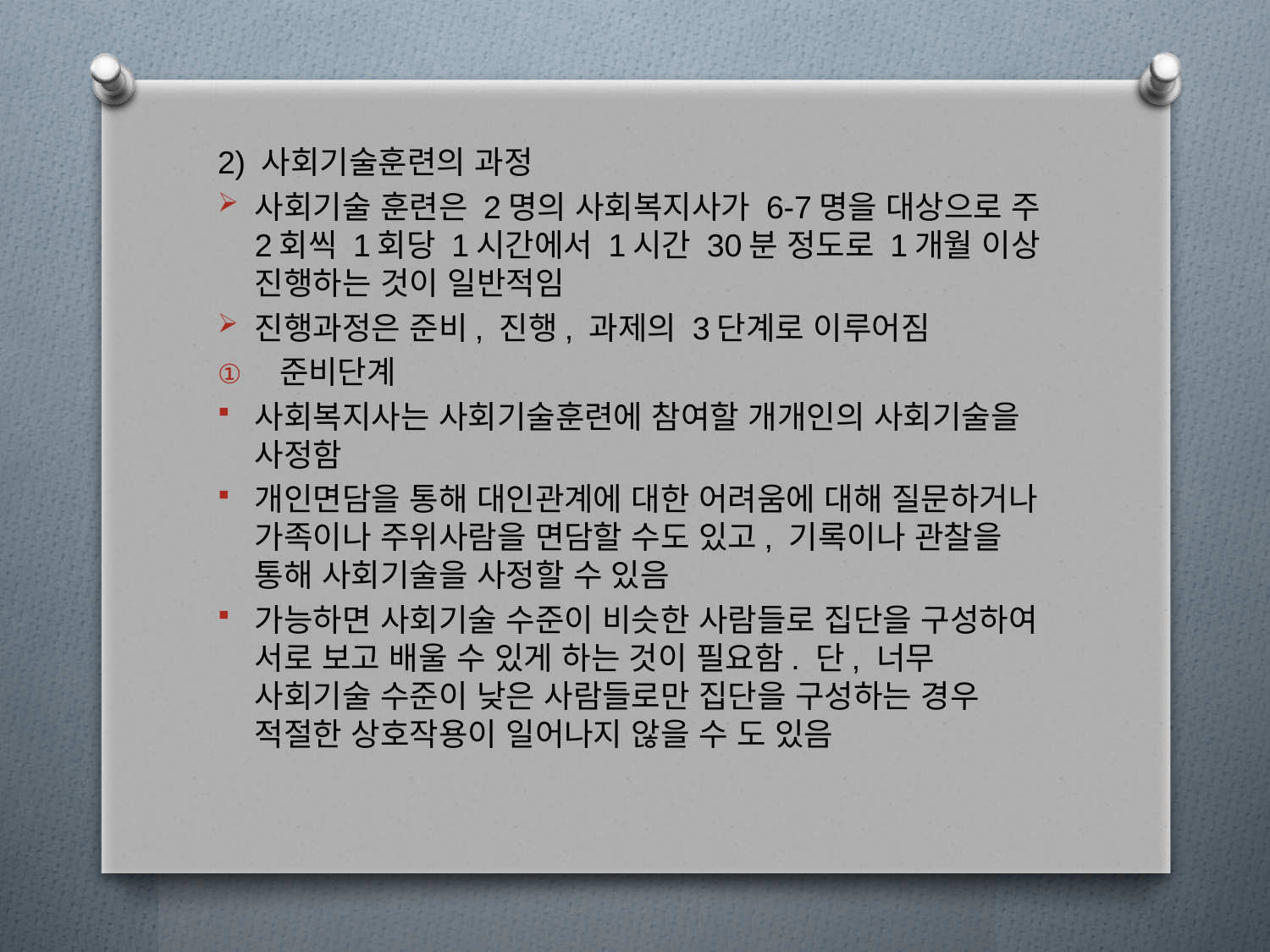

2) 사회기술훈련의 과정
사회기술 훈련은 2명의 사회복지사가 6-7명을 대상으로 주 2회씩 1회당 1시간에서 1시간 30분 정도로 1개월 이상 진행하는 것이 일반적임
진행과정은 준비, 진행, 과제의 3단계로 이루어짐
준비단계
사회복지사는 사회기술훈련에 참여할 개개인의 사회기술을 사정함
개인면담을 통해 대인관계에 대한 어려움에 대해 질문하거나 가족이나 주위사람을 면담할 수도 있고, 기록이나 관찰을 통해 사회기술을 사정할 수 있음
가능하면 사회기술 수준이 비슷한 사람들로 집단을 구성하여 서로 보고 배울 수 있게 하는 것이 필요함. 단, 너무 사회기술 수준이 낮은 사람들로만 집단을 구성하는 경우 적절한 상호작용이 일어나지 않을 수 도 있음